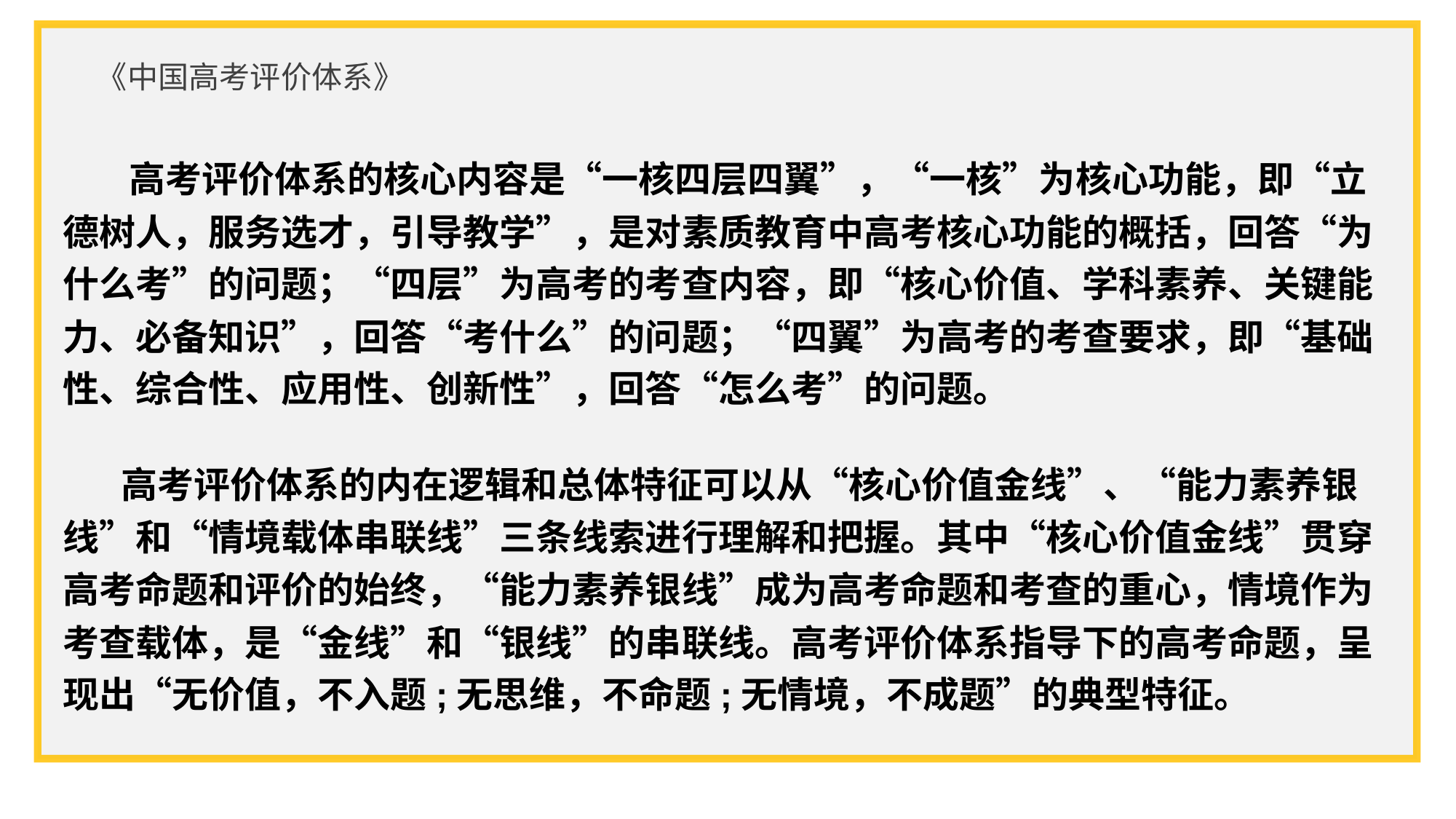

# 《中国高考评价体系》
       高考评价体系的核心内容是“一核四层四翼”，“一核”为核心功能，即“立德树人，服务选才，引导教学”，是对素质教育中高考核心功能的概括，回答“为什么考”的问题；“四层”为高考的考查内容，即“核心价值、学科素养、关键能力、必备知识”，回答“考什么”的问题；“四翼”为高考的考查要求，即“基础性、综合性、应用性、创新性”，回答“怎么考”的问题。

      高考评价体系的内在逻辑和总体特征可以从“核心价值金线”、“能力素养银线”和“情境载体串联线”三条线索进行理解和把握。其中“核心价值金线”贯穿高考命题和评价的始终，“能力素养银线”成为高考命题和考查的重心，情境作为考查载体，是“金线”和“银线”的串联线。高考评价体系指导下的高考命题，呈现出“无价值，不入题;无思维，不命题;无情境，不成题”的典型特征。